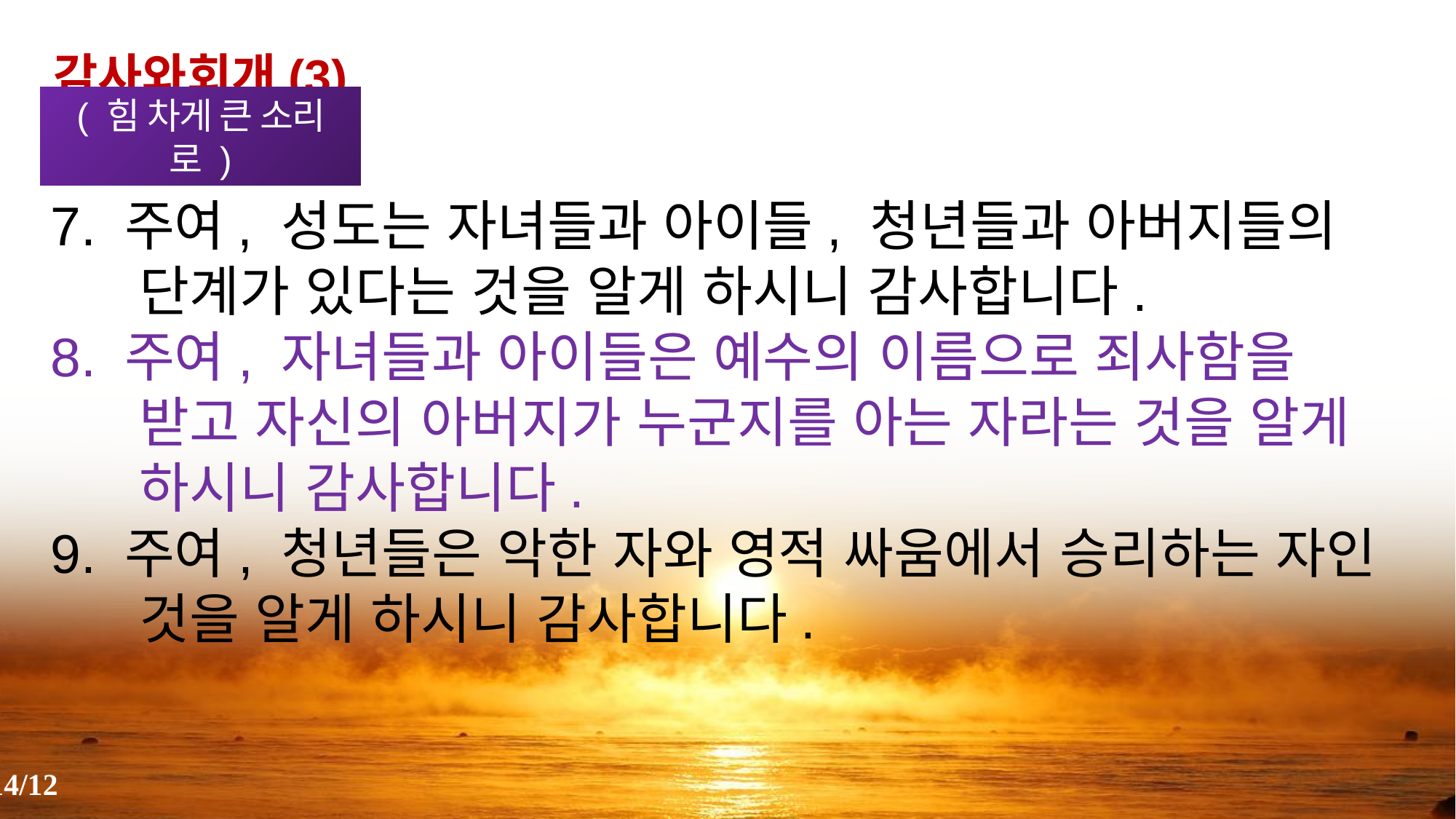

감사와회개(3)

( 힘 차게 큰 소리로 )
7. 주여, 성도는 자녀들과 아이들, 청년들과 아버지들의 단계가 있다는 것을 알게 하시니 감사합니다.
8. 주여, 자녀들과 아이들은 예수의 이름으로 죄사함을 받고 자신의 아버지가 누군지를 아는 자라는 것을 알게 하시니 감사합니다.
9. 주여, 청년들은 악한 자와 영적 싸움에서 승리하는 자인 것을 알게 하시니 감사합니다.